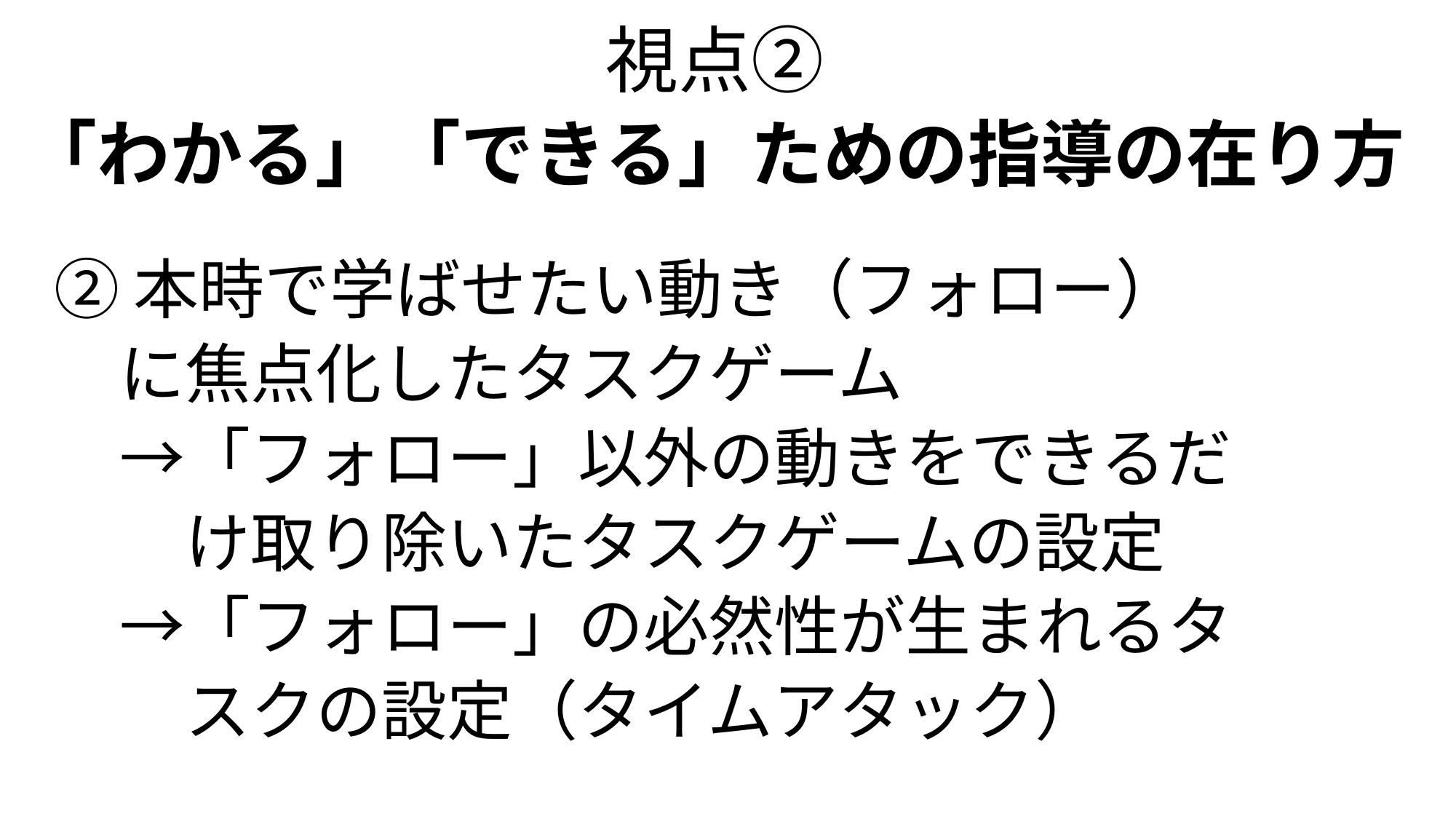

視点②
「わかる」「できる」ための指導の在り方
②本時で学ばせたい動き（フォロー）
　に焦点化したタスクゲーム
　→「フォロー」以外の動きをできるだ
　　け取り除いたタスクゲームの設定
　→「フォロー」の必然性が生まれるタ
　　スクの設定（タイムアタック）